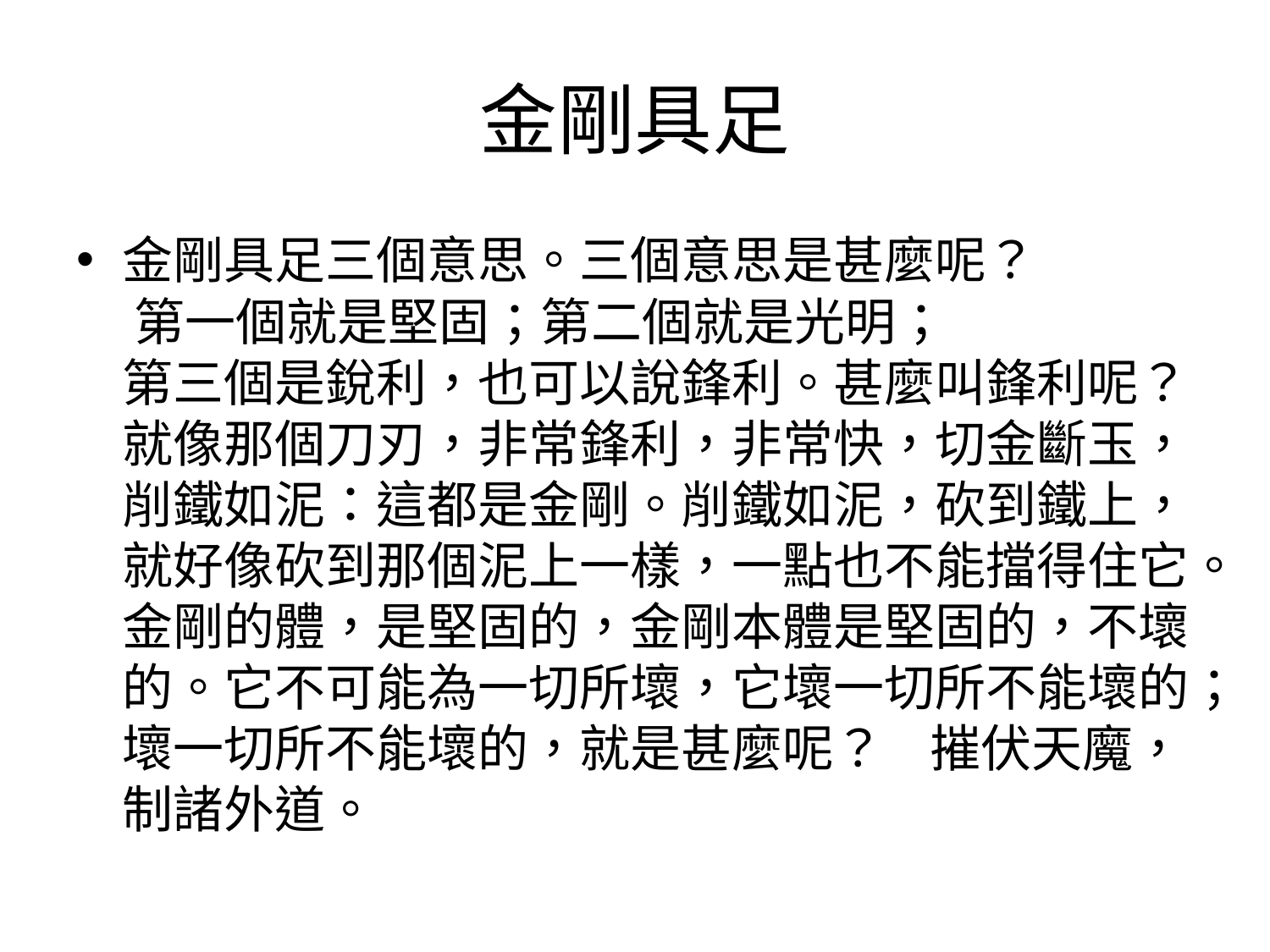

# 金剛具足
金剛具足三個意思。三個意思是甚麼呢？               第一個就是堅固；第二個就是光明；                      第三個是銳利，也可以說鋒利。甚麼叫鋒利呢？就像那個刀刃，非常鋒利，非常快，切金斷玉，削鐵如泥：這都是金剛。削鐵如泥，砍到鐵上，就好像砍到那個泥上一樣，一點也不能擋得住它。金剛的體，是堅固的，金剛本體是堅固的，不壞的。它不可能為一切所壞，它壞一切所不能壞的；壞一切所不能壞的，就是甚麼呢？    摧伏天魔，制諸外道。